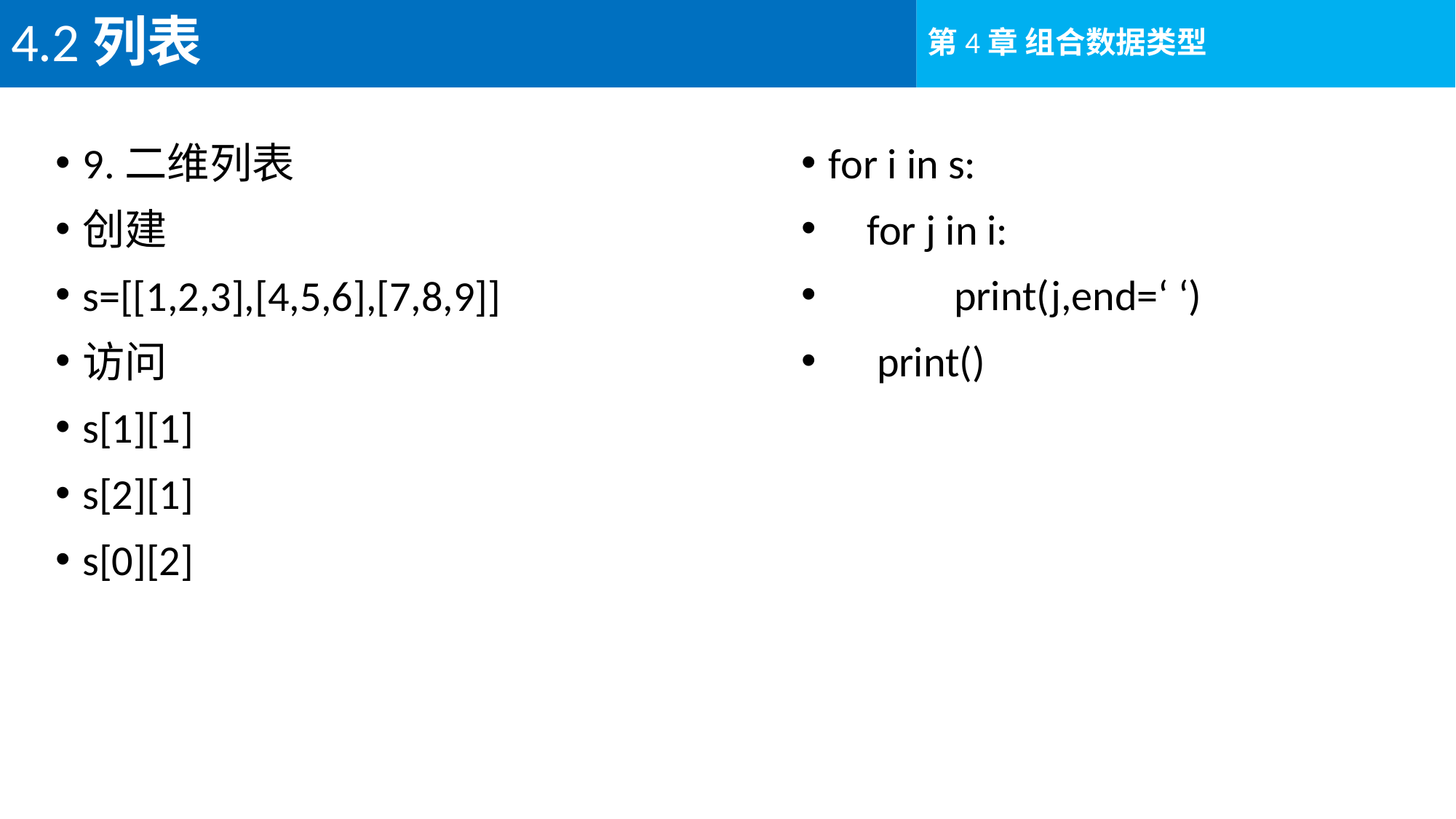

# 4.2列表
for i in s:
    for j in i:
             print(j,end=‘ ‘)
     print()

9.二维列表
创建
s=[[1,2,3],[4,5,6],[7,8,9]]
访问
s[1][1]
s[2][1]
s[0][2]